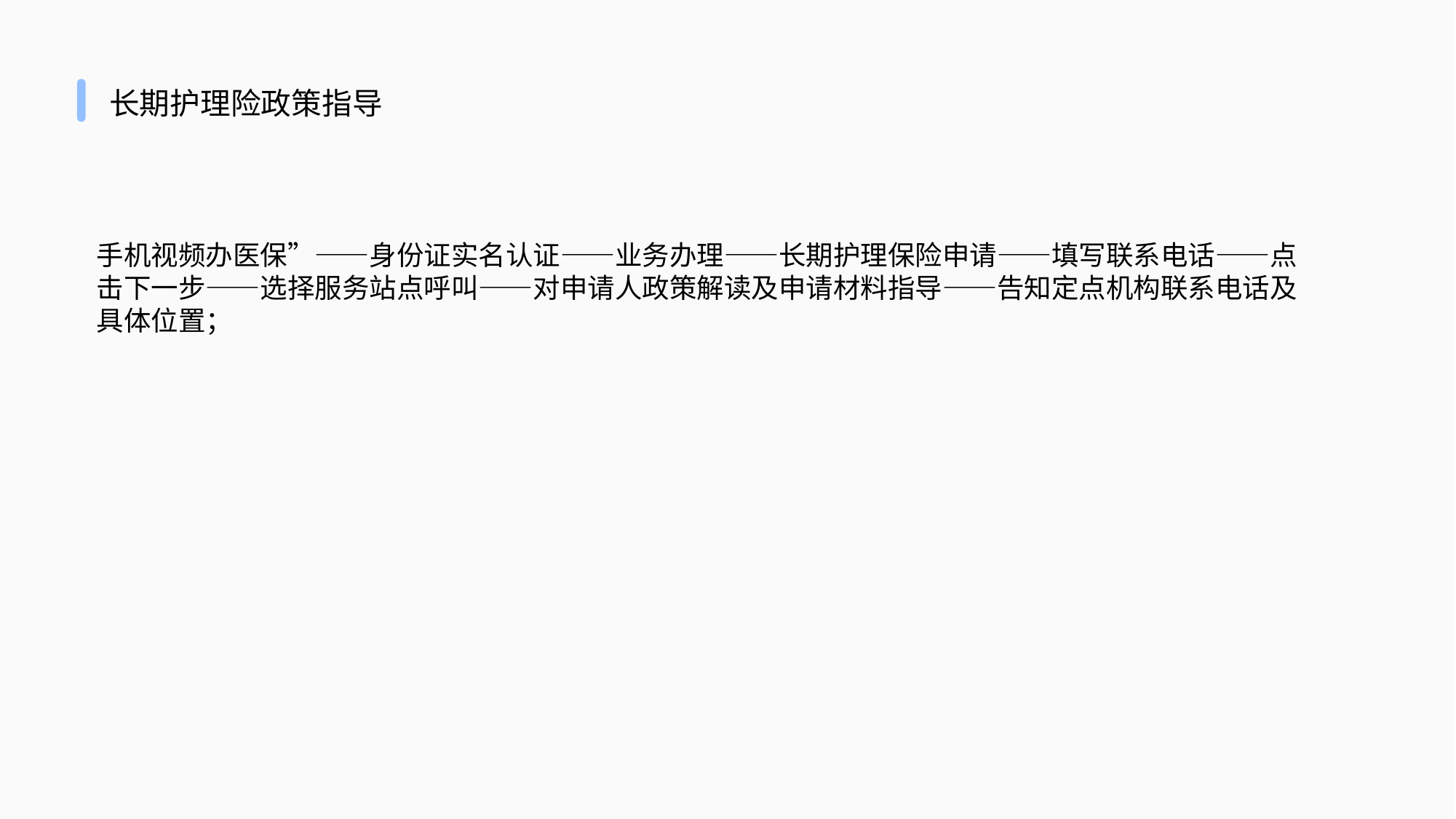

长期护理险政策指导

手机视频办医保”——身份证实名认证——业务办理——长期护理保险申请——填写联系电话——点击下一步——选择服务站点呼叫——对申请人政策解读及申请材料指导——告知定点机构联系电话及具体位置；